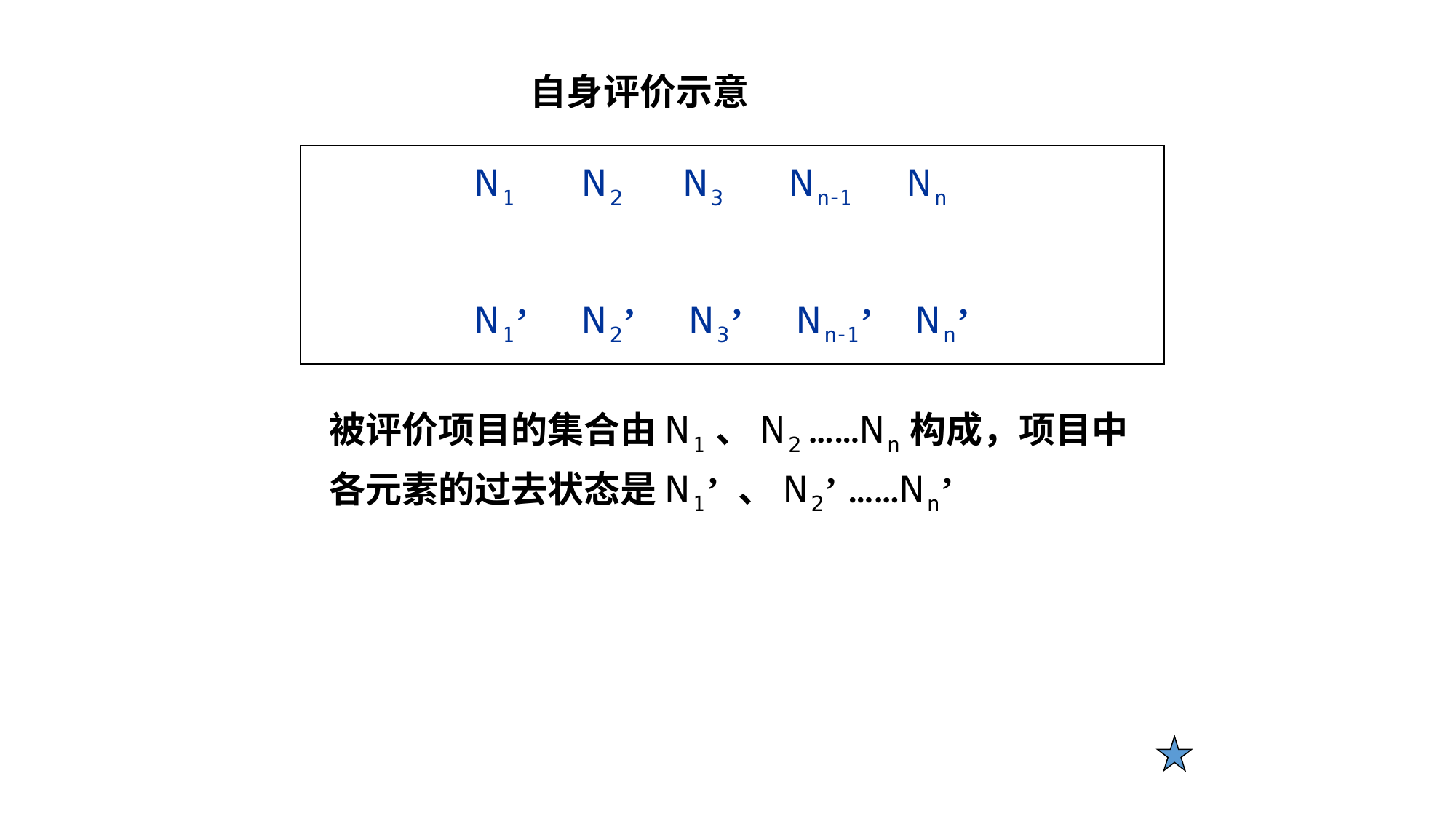

自身评价示意

N1       N2      N3      Nn-1     Nn

N1’     N2’     N3’     Nn-1’    Nn’
被评价项目的集合由N1、N2 ……Nn构成，项目中
各元素的过去状态是N1’ 、N2’ ……Nn’